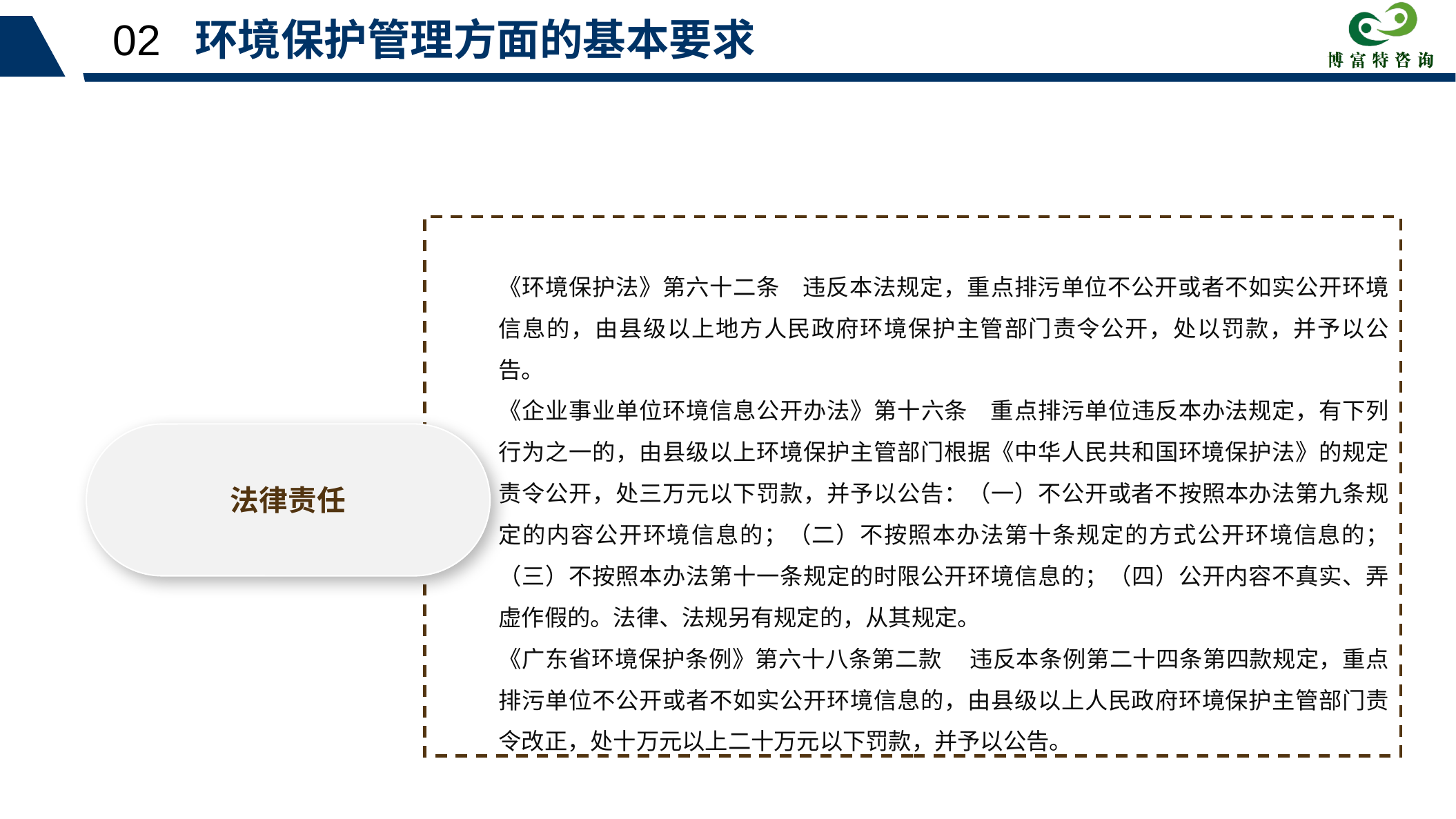

02  环境保护管理方面的基本要求

《环境保护法》第六十二条    违反本法规定，重点排污单位不公开或者不如实公开环境信息的，由县级以上地方人民政府环境保护主管部门责令公开，处以罚款，并予以公告。
《企业事业单位环境信息公开办法》第十六条    重点排污单位违反本办法规定，有下列行为之一的，由县级以上环境保护主管部门根据《中华人民共和国环境保护法》的规定责令公开，处三万元以下罚款，并予以公告：（一）不公开或者不按照本办法第九条规定的内容公开环境信息的；（二）不按照本办法第十条规定的方式公开环境信息的；（三）不按照本办法第十一条规定的时限公开环境信息的；（四）公开内容不真实、弄虚作假的。法律、法规另有规定的，从其规定。
《广东省环境保护条例》第六十八条第二款     违反本条例第二十四条第四款规定，重点排污单位不公开或者不如实公开环境信息的，由县级以上人民政府环境保护主管部门责令改正，处十万元以上二十万元以下罚款，并予以公告。

法律责任